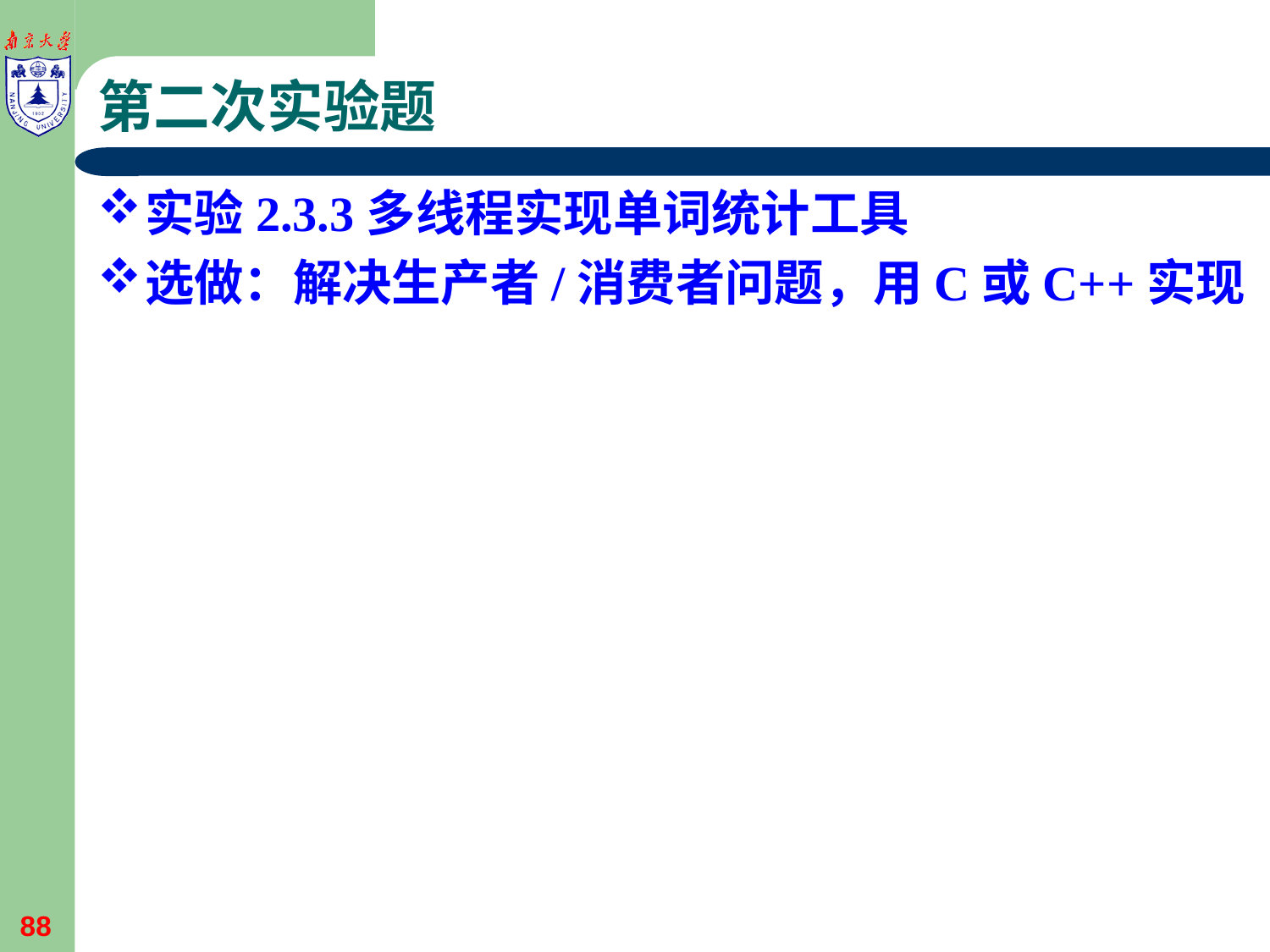

# 第二次实验题
实验2.3.3多线程实现单词统计工具
选做：解决生产者/消费者问题，用C或C++实现
88